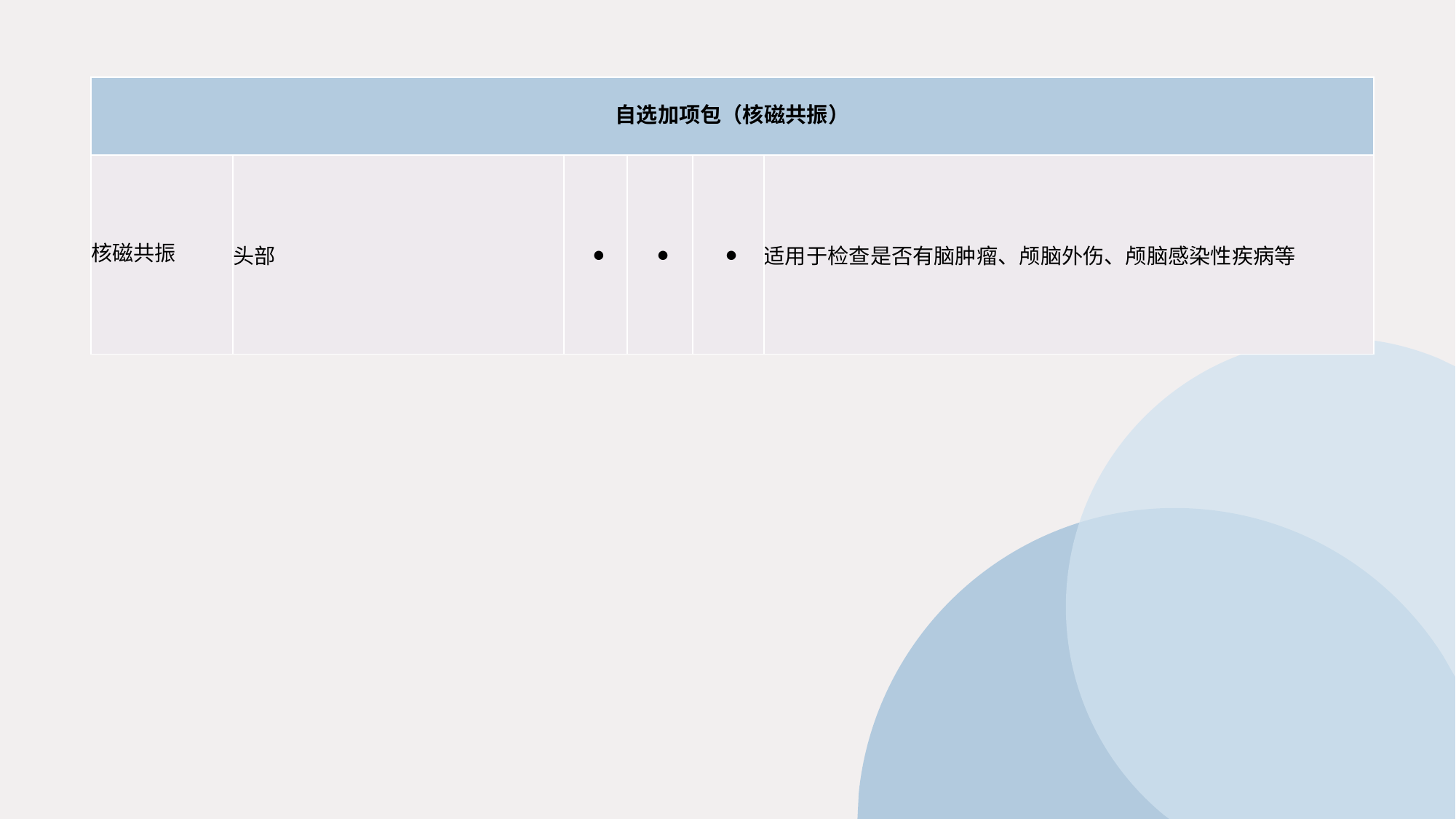

| 自选加项包（核磁共振） |  |  |  |  |  |
| --- | --- | --- | --- | --- | --- |
| 核磁共振 | 头部 | ● | ● | ● | 适用于检查是否有脑肿瘤、颅脑外伤、颅脑感染性疾病等 |